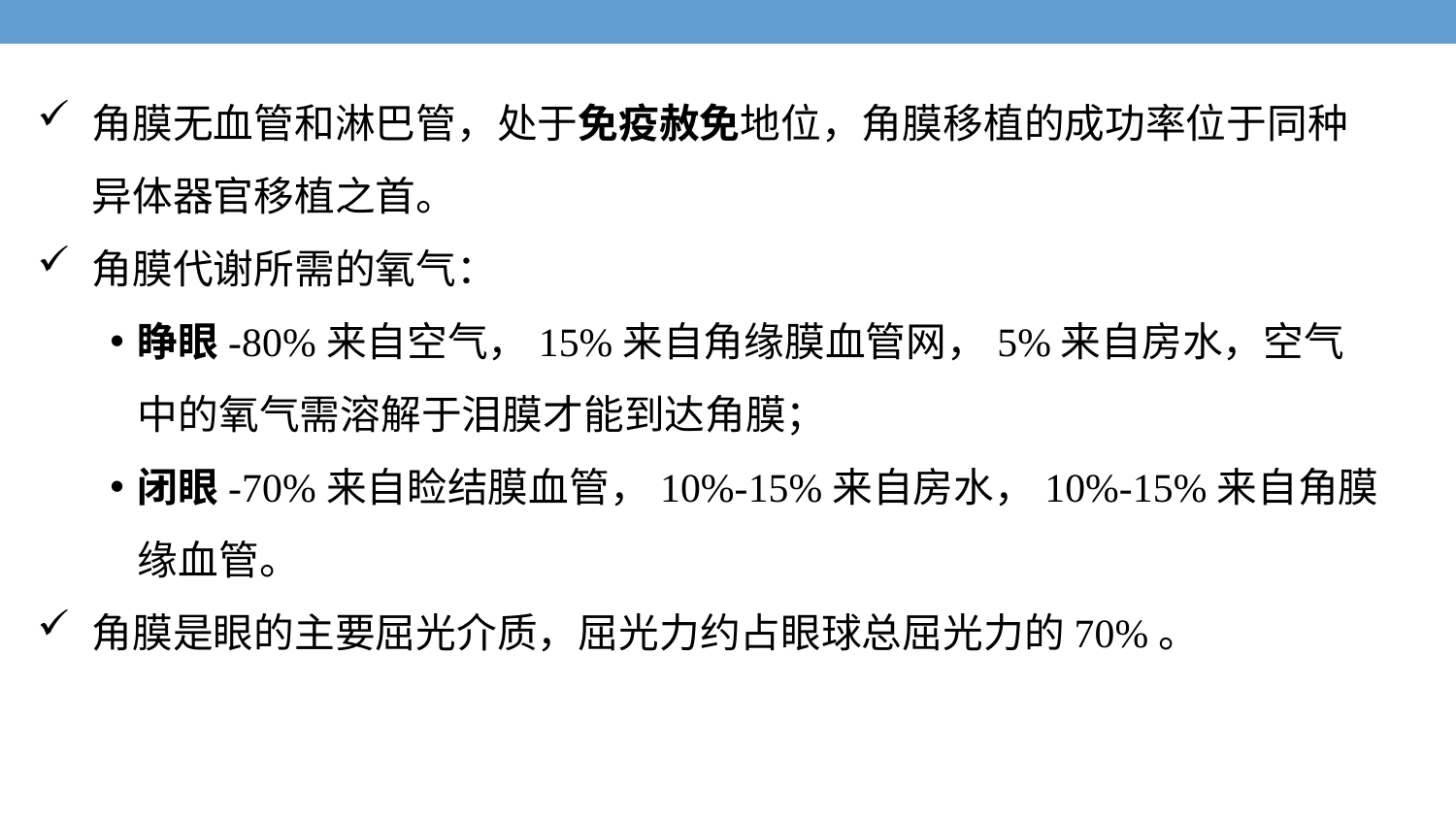

角膜无血管和淋巴管，处于免疫赦免地位，角膜移植的成功率位于同种异体器官移植之首。
角膜代谢所需的氧气：
睁眼-80%来自空气，15%来自角缘膜血管网，5%来自房水，空气中的氧气需溶解于泪膜才能到达角膜；
闭眼-70%来自睑结膜血管，10%-15%来自房水，10%-15%来自角膜缘血管。
角膜是眼的主要屈光介质，屈光力约占眼球总屈光力的70%。